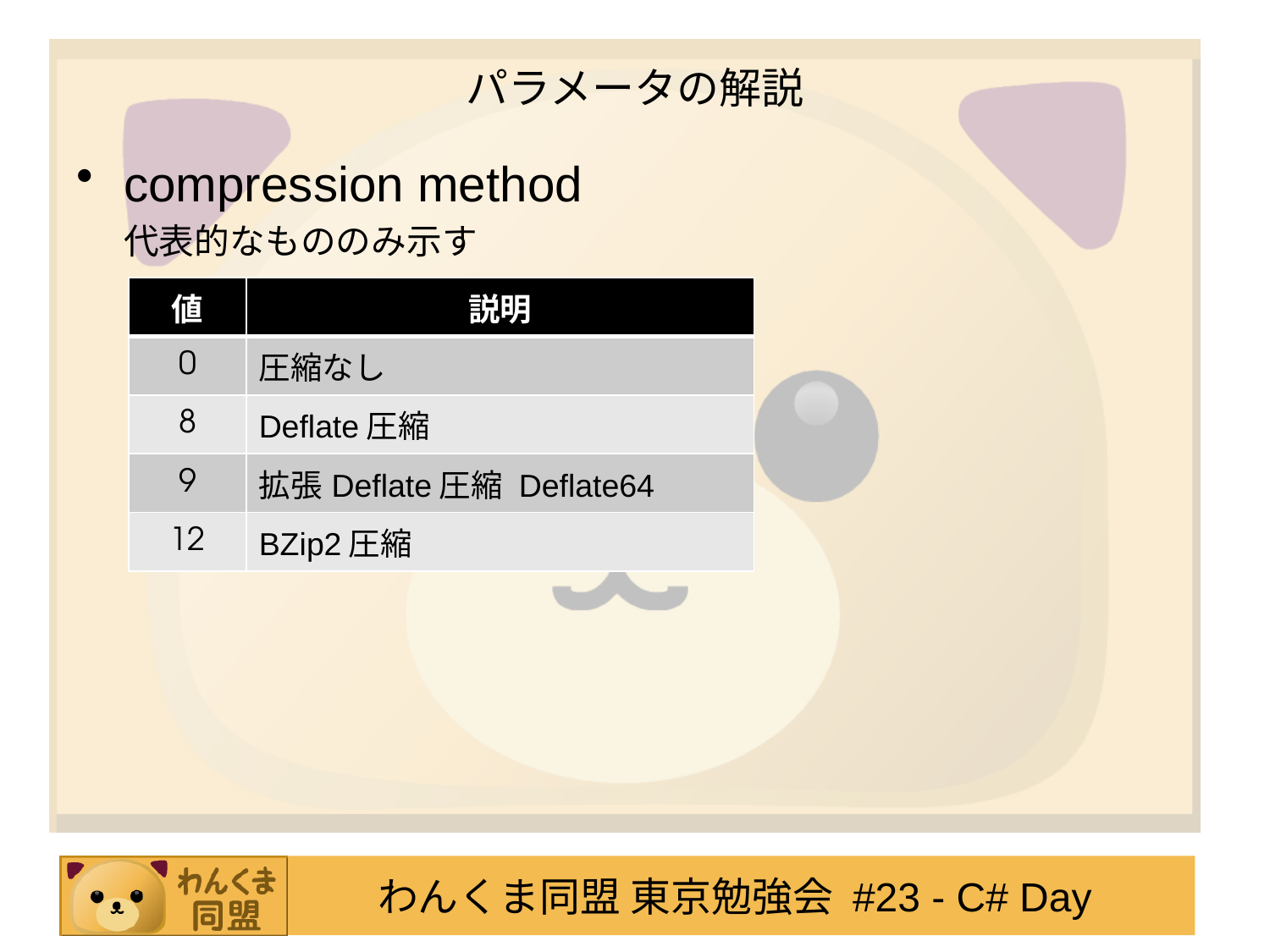

# パラメータの解説
compression method
	代表的なもののみ示す

| 値 | 説明 |
| --- | --- |
| 0 | 圧縮なし |
| 8 | Deflate圧縮 |
| 9 | 拡張Deflate圧縮 Deflate64 |
| 12 | BZip2圧縮 |